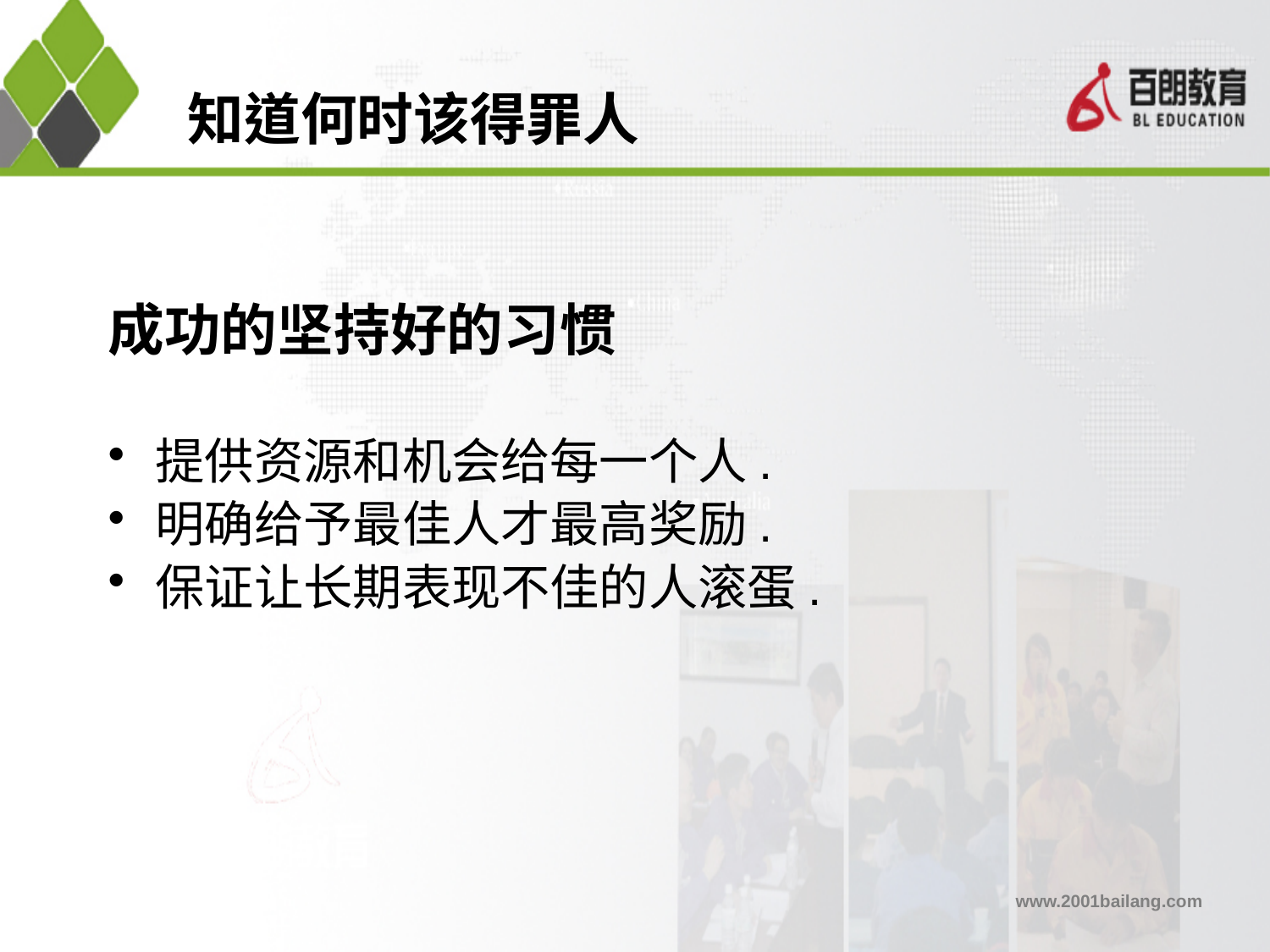

# 知道何时该得罪人
成功的坚持好的习惯

提供资源和机会给每一个人.
明确给予最佳人才最高奖励.
保证让长期表现不佳的人滚蛋.